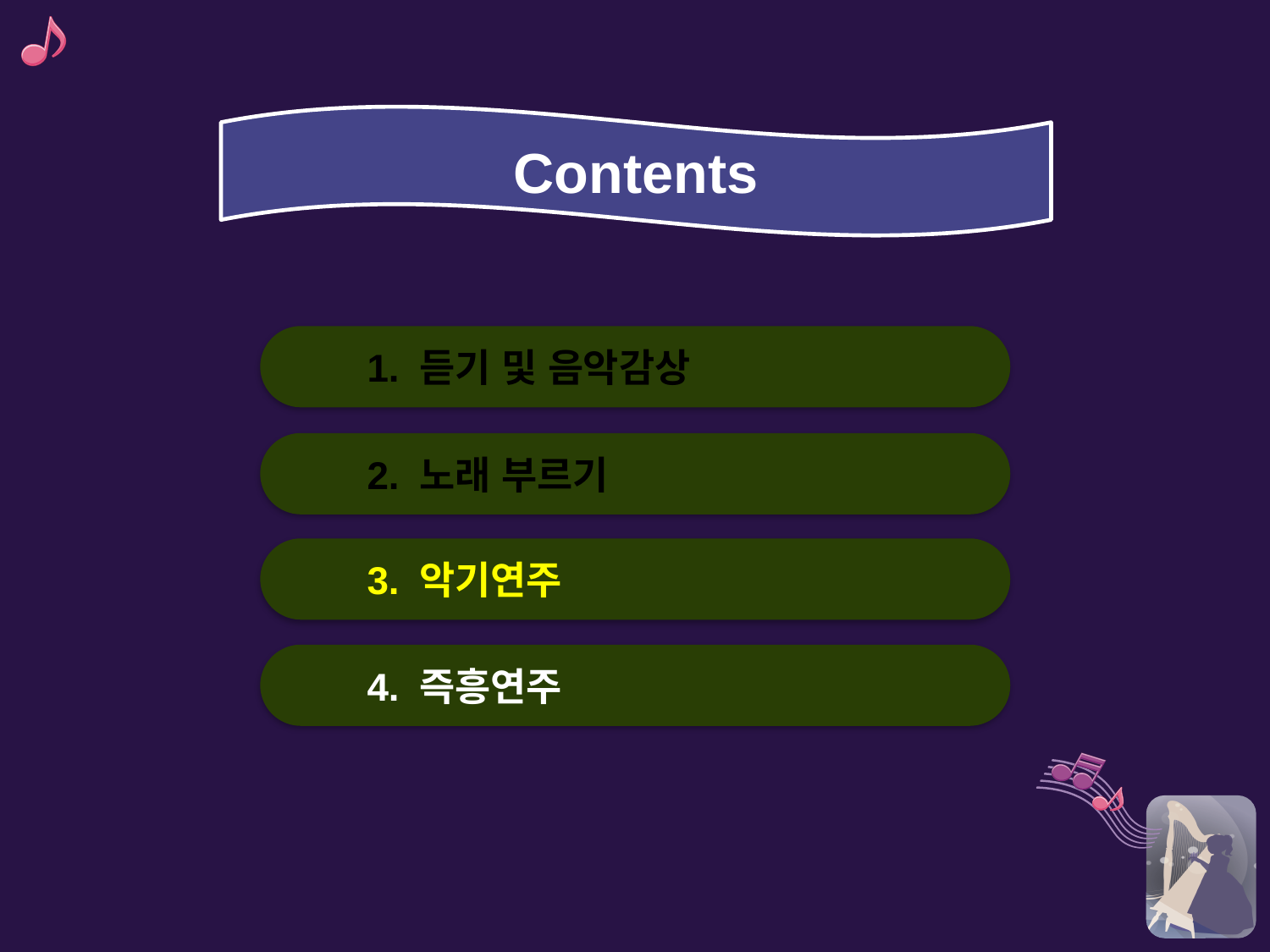

Contents
1. 듣기 및 음악감상
2. 노래 부르기
3. 악기연주
4. 즉흥연주